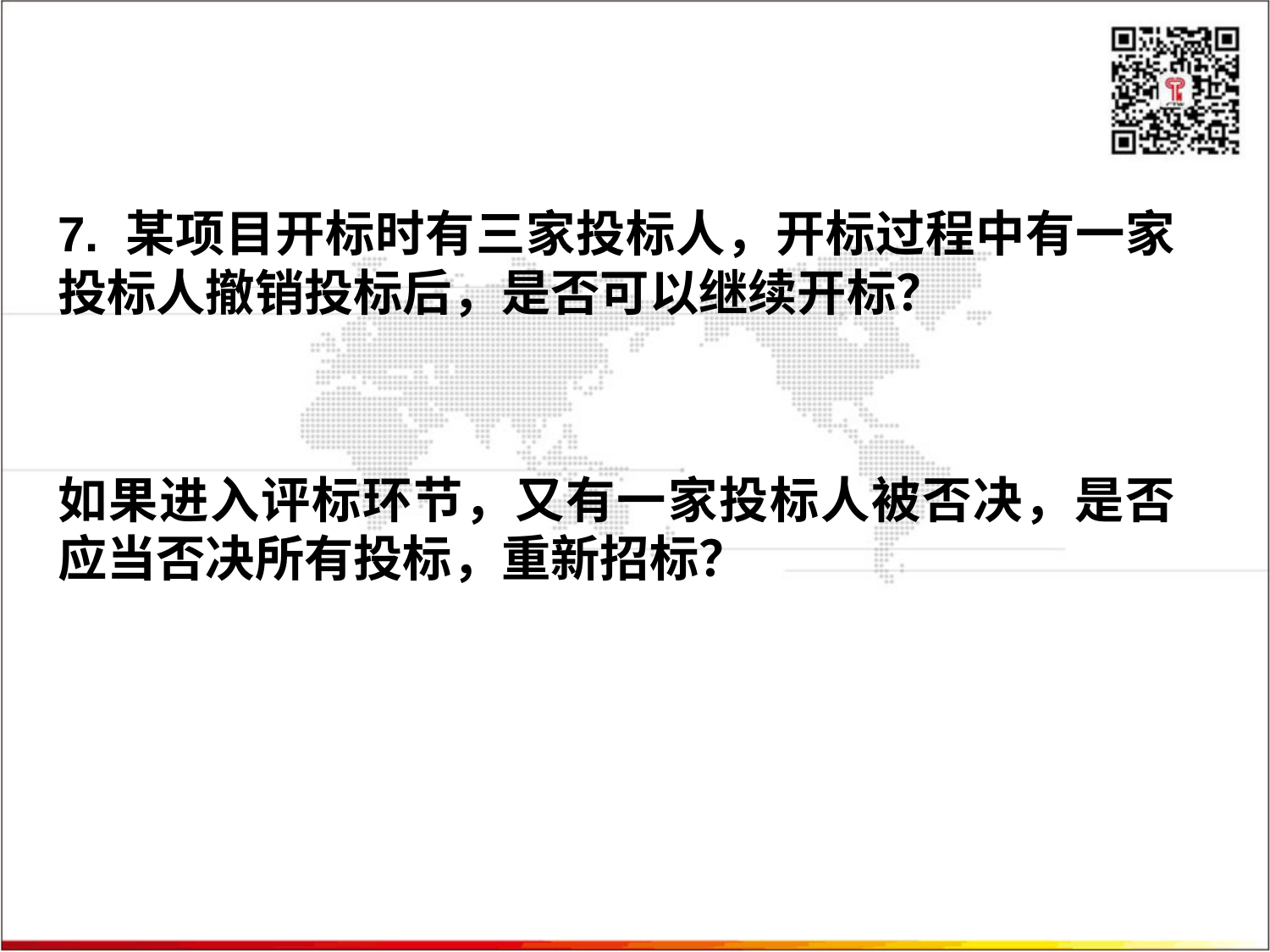

7. 某项目开标时有三家投标人，开标过程中有一家投标人撤销投标后，是否可以继续开标？

如果进入评标环节，又有一家投标人被否决，是否应当否决所有投标，重新招标？